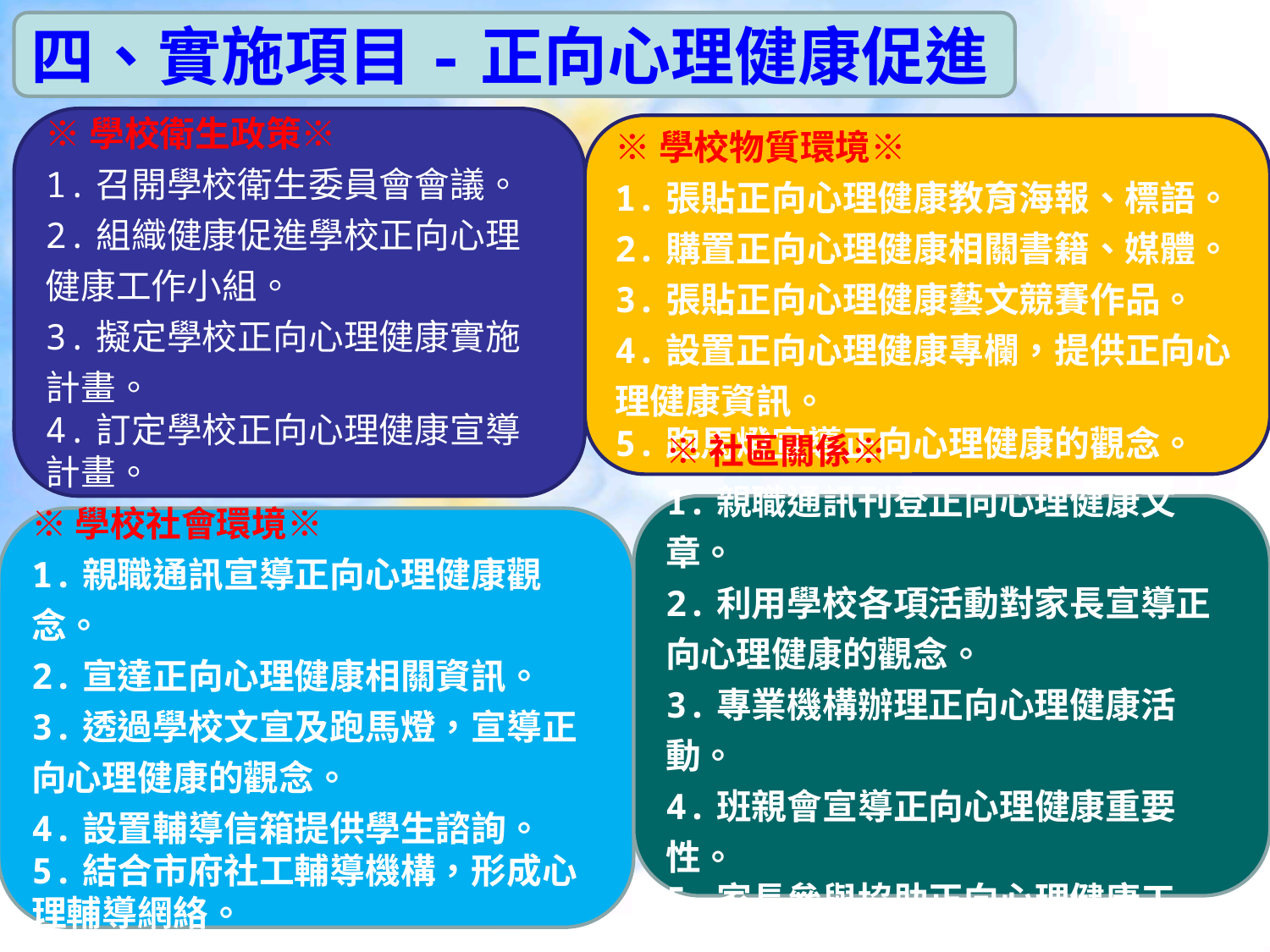

四、實施項目-正向心理健康促進
※學校衛生政策※
1.召開學校衛生委員會會議。
2.組織健康促進學校正向心理健康工作小組。
3.擬定學校正向心理健康實施計畫。
4.訂定學校正向心理健康宣導計畫。
※學校物質環境※
1.張貼正向心理健康教育海報、標語。
2.購置正向心理健康相關書籍、媒體。
3.張貼正向心理健康藝文競賽作品。
4.設置正向心理健康專欄，提供正向心理健康資訊。
5.跑馬燈宣導正向心理健康的觀念。

※社區關係※
1.親職通訊刊登正向心理健康文章。
2.利用學校各項活動對家長宣導正向心理健康的觀念。
3.專業機構辦理正向心理健康活動。
4.班親會宣導正向心理健康重要性。
5.家長參與協助正向心理健康工作。
※學校社會環境※
1.親職通訊宣導正向心理健康觀念。
2.宣達正向心理健康相關資訊。
3.透過學校文宣及跑馬燈，宣導正向心理健康的觀念。
4.設置輔導信箱提供學生諮詢。
5.結合市府社工輔導機構，形成心理輔導網絡。